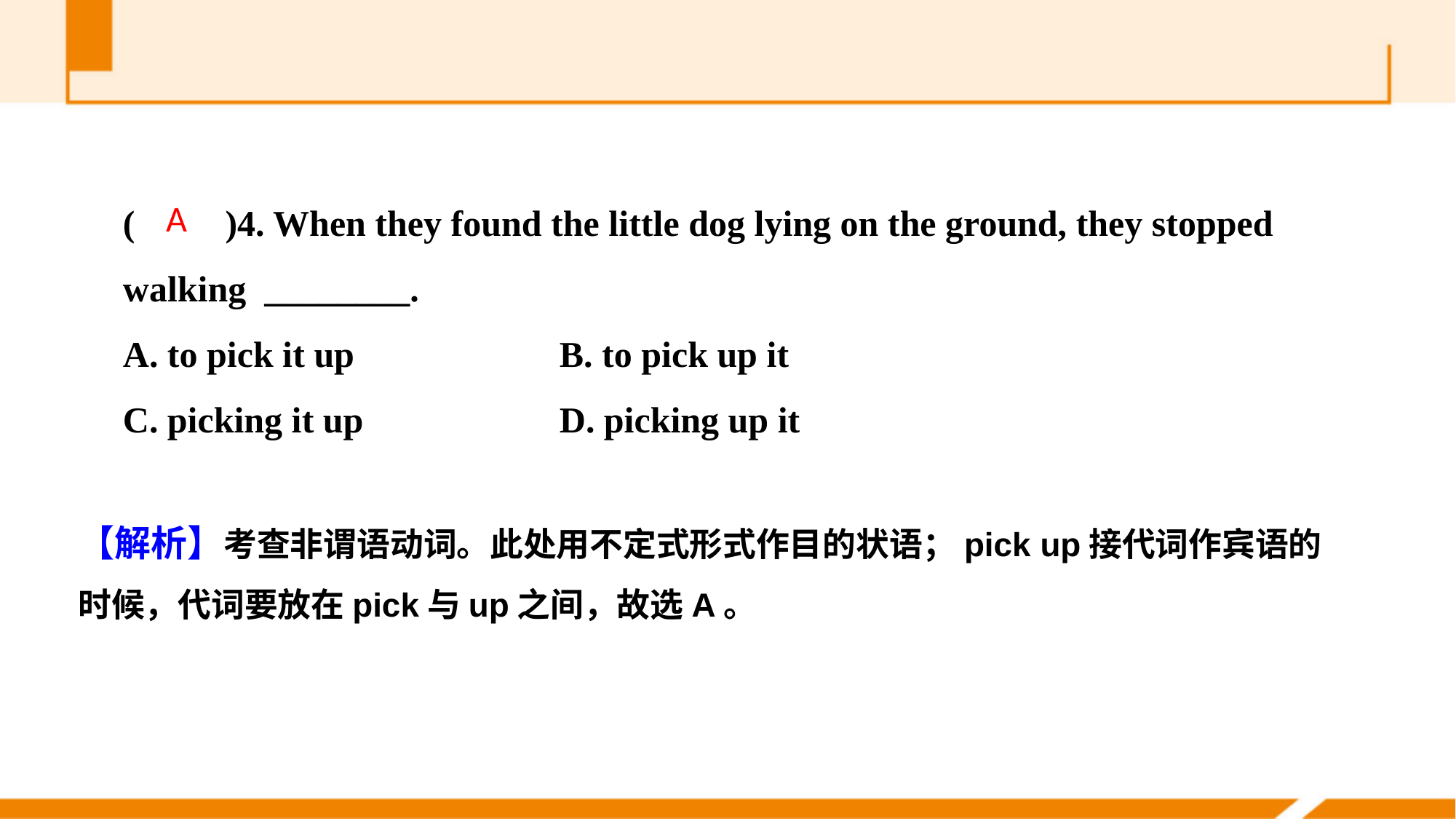

(　　)4. When they found the little dog lying on the ground, they stopped walking  ________.
A. to pick it up  		B. to pick up it
C. picking it up  		D. picking up it
A
【解析】考查非谓语动词。此处用不定式形式作目的状语；pick up接代词作宾语的时候，代词要放在pick与up之间，故选A。